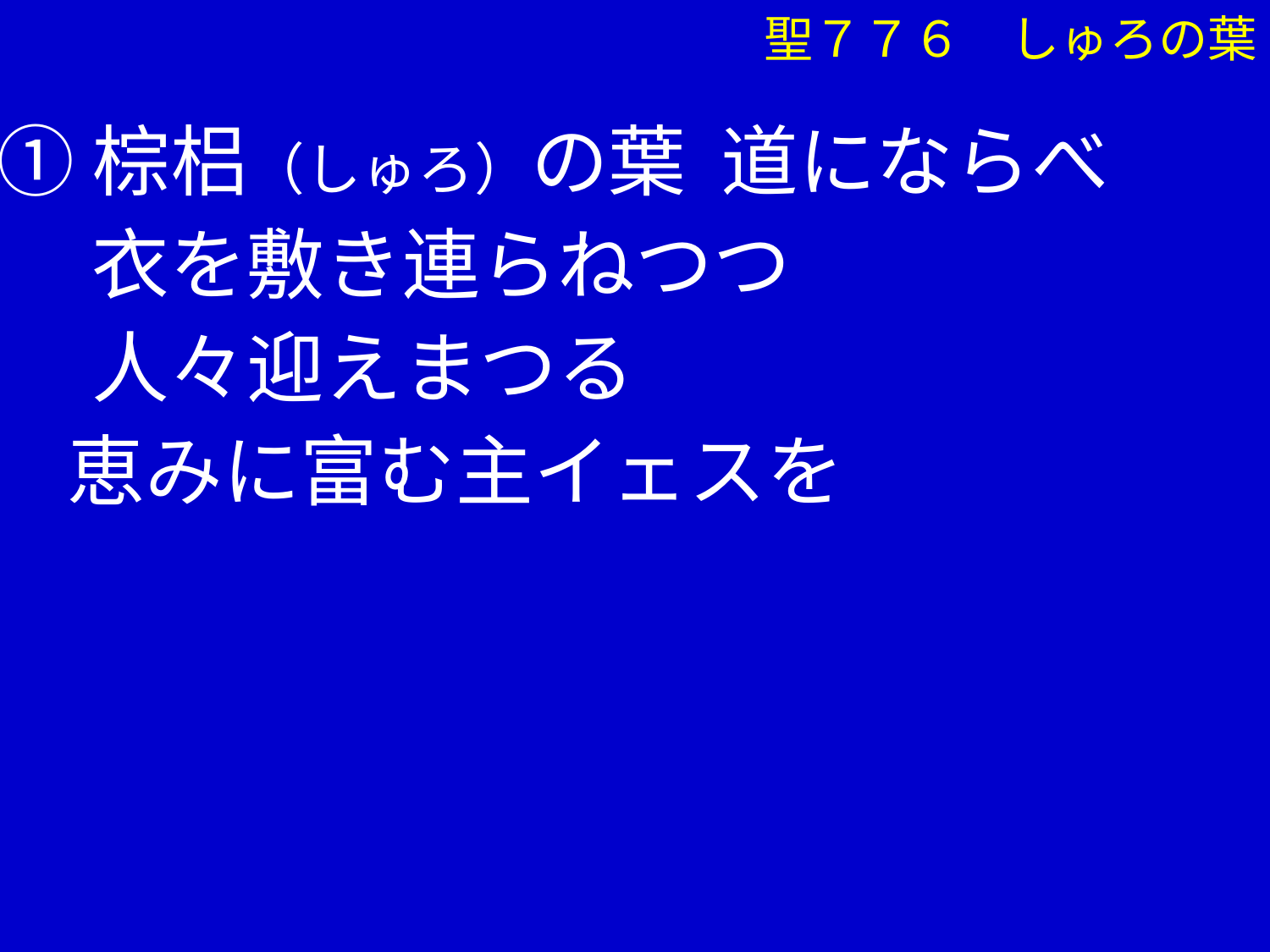

聖７７６　しゅろの葉
①棕梠（しゅろ）の葉  道にならべ
　 衣を敷き連らねつつ
　 人々迎えまつる
   恵みに富む主イェスを